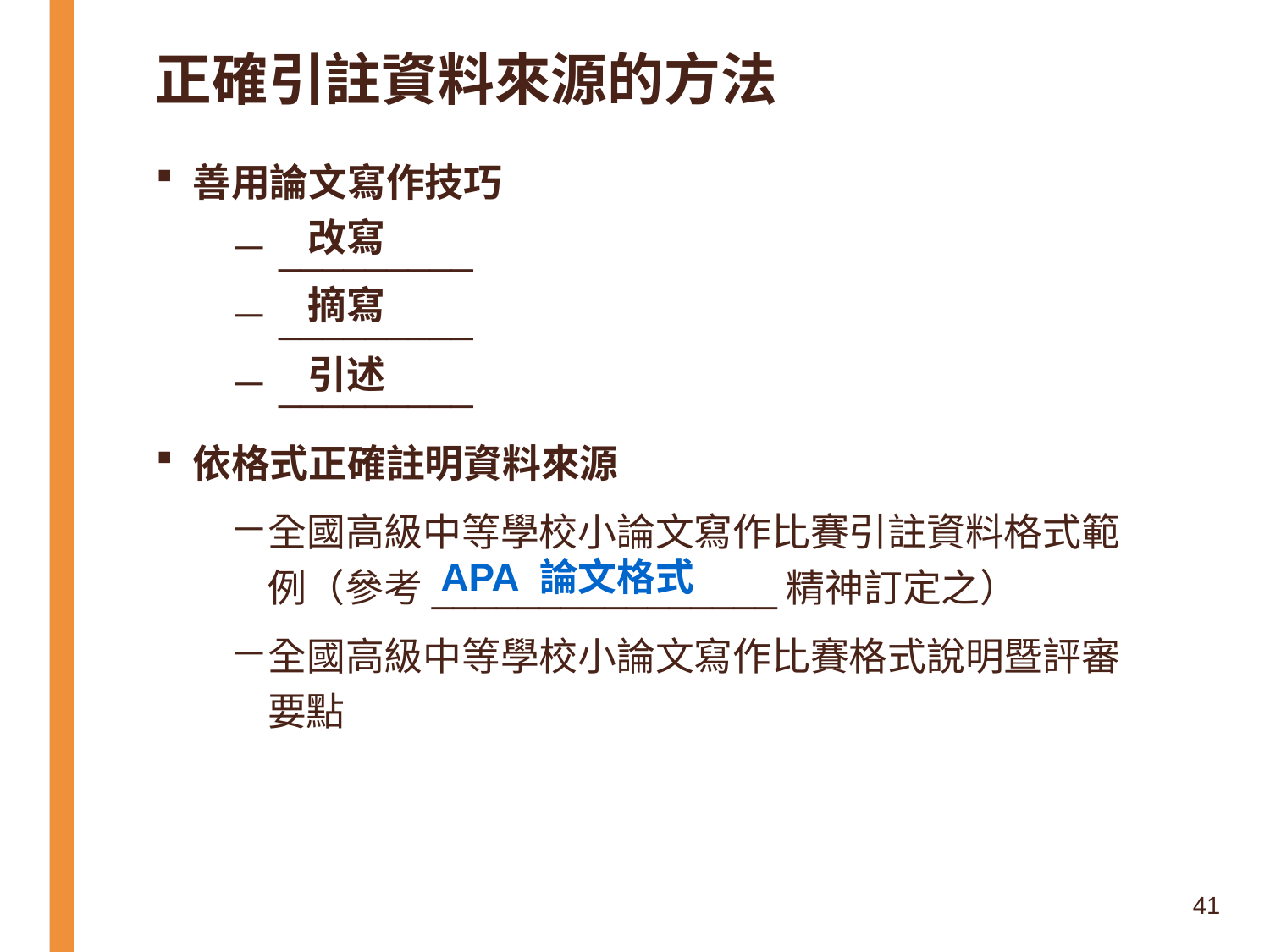

# 正確引註資料來源的方法
善用論文寫作技巧
 _________
 _________
 _________
依格式正確註明資料來源
全國高級中等學校小論文寫作比賽引註資料格式範例（參考________________精神訂定之）
全國高級中等學校小論文寫作比賽格式說明暨評審要點

改寫
摘寫
引述
APA 論文格式
41